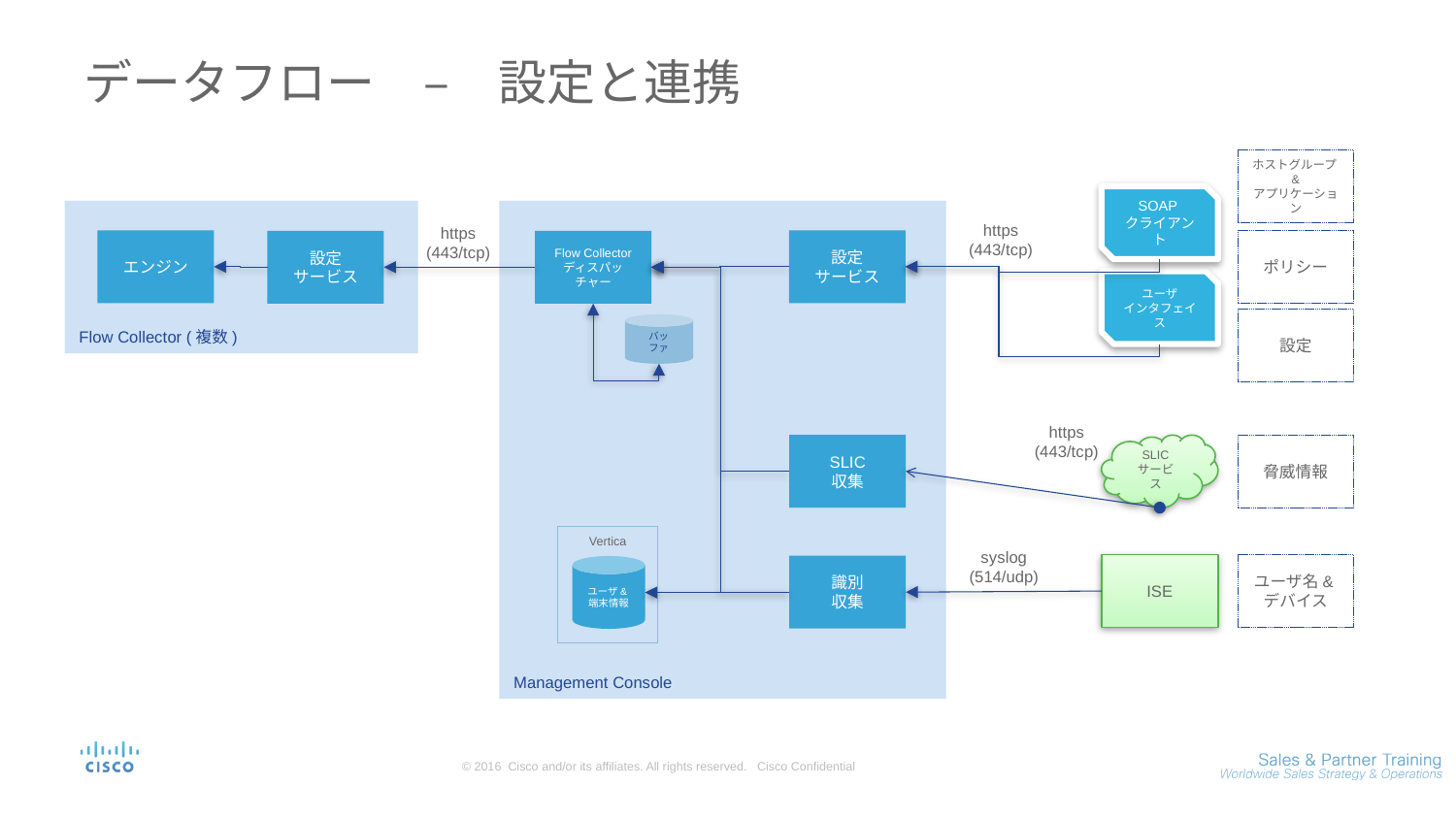

データフロー　–　設定と連携
ホストグループ&
アプリケーション
SOAP
クライアント
Flow Collector (複数)
Management Console
https
(443/tcp)
https
(443/tcp)
ポリシー
設定
サービス
エンジン
Flow Collector ディスパッチャー
設定
サービス
ユーザ
インタフェイス
設定
バッファ
https
(443/tcp)
SLIC
収集
SLIC サービス
脅威情報
Vertica
ユーザ&端末情報
syslog
(514/udp)
ISE
ユーザ名&デバイス
識別
収集